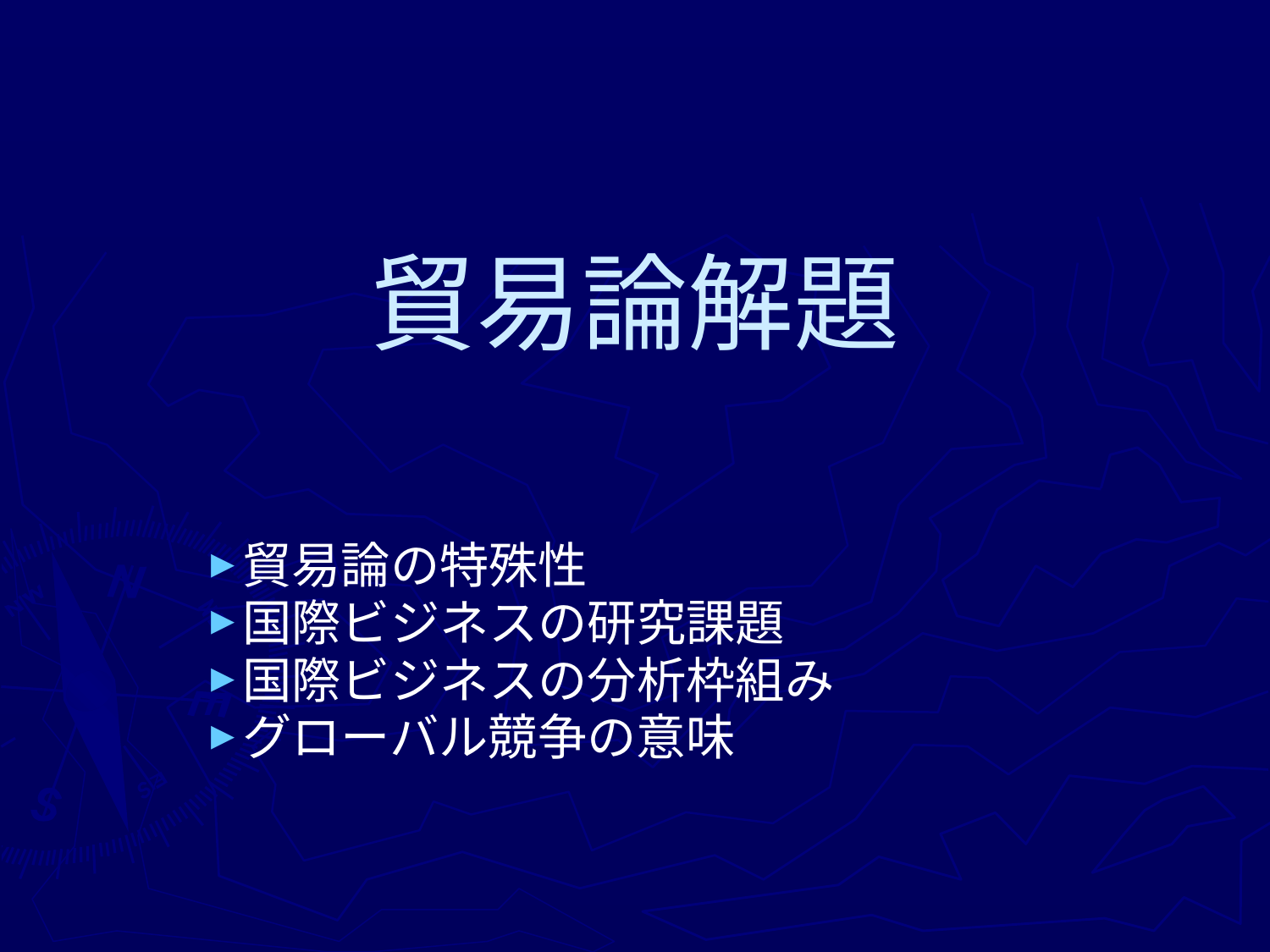

# 貿易論解題
貿易論の特殊性
国際ビジネスの研究課題
国際ビジネスの分析枠組み
グローバル競争の意味